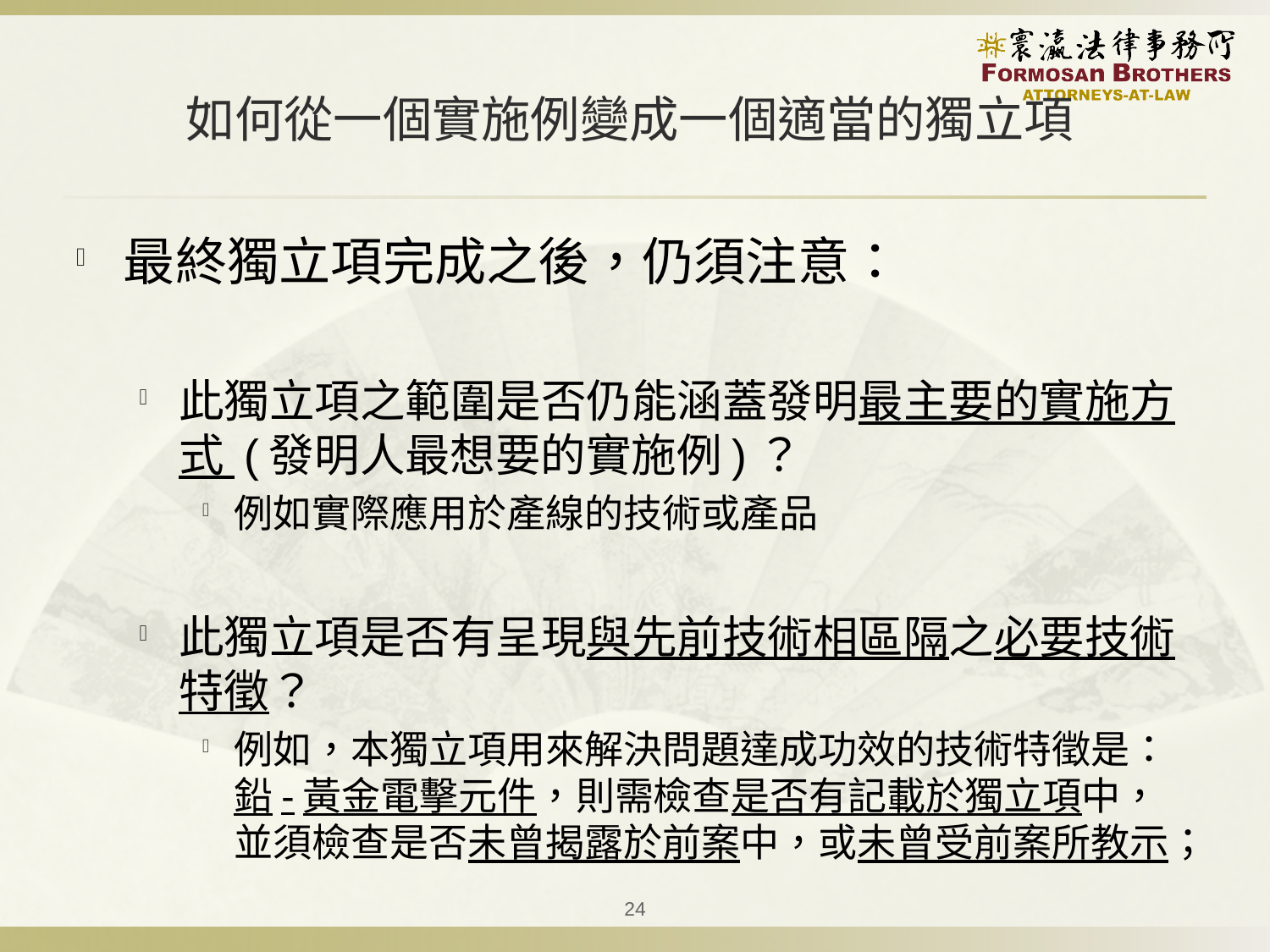

# 如何從一個實施例變成一個適當的獨立項
最終獨立項完成之後，仍須注意：

此獨立項之範圍是否仍能涵蓋發明最主要的實施方式 (發明人最想要的實施例)？
例如實際應用於產線的技術或產品

此獨立項是否有呈現與先前技術相區隔之必要技術特徵？
例如，本獨立項用來解決問題達成功效的技術特徵是：鉛-黃金電擊元件，則需檢查是否有記載於獨立項中，並須檢查是否未曾揭露於前案中，或未曾受前案所教示；

24